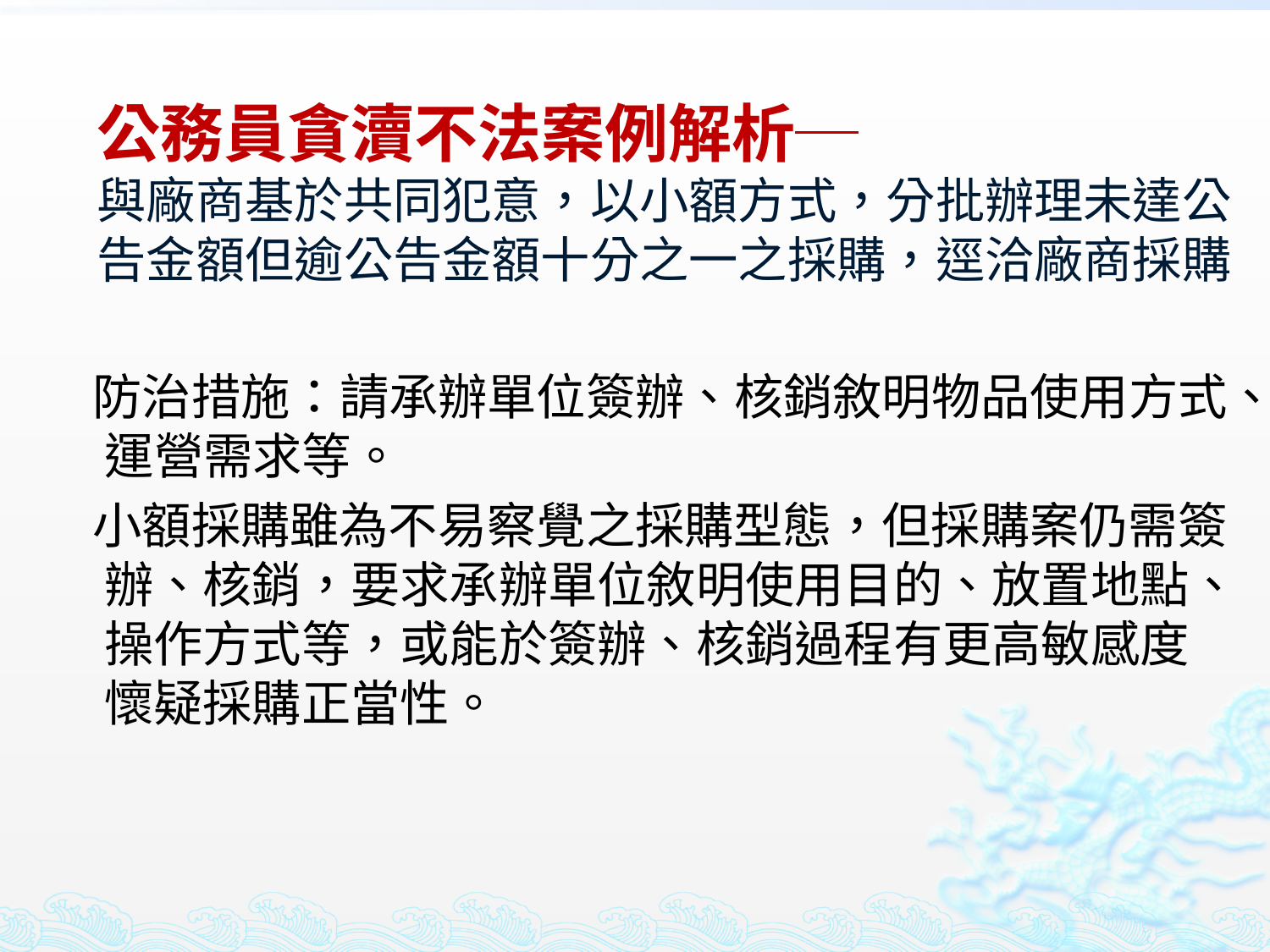

# 公務員貪瀆不法案例解析─ 與廠商基於共同犯意，以小額方式，分批辦理未達公告金額但逾公告金額十分之一之採購，逕洽廠商採購
 防治措施：請承辦單位簽辦、核銷敘明物品使用方式、運營需求等。
 小額採購雖為不易察覺之採購型態，但採購案仍需簽辦、核銷，要求承辦單位敘明使用目的、放置地點、操作方式等，或能於簽辦、核銷過程有更高敏感度懷疑採購正當性。